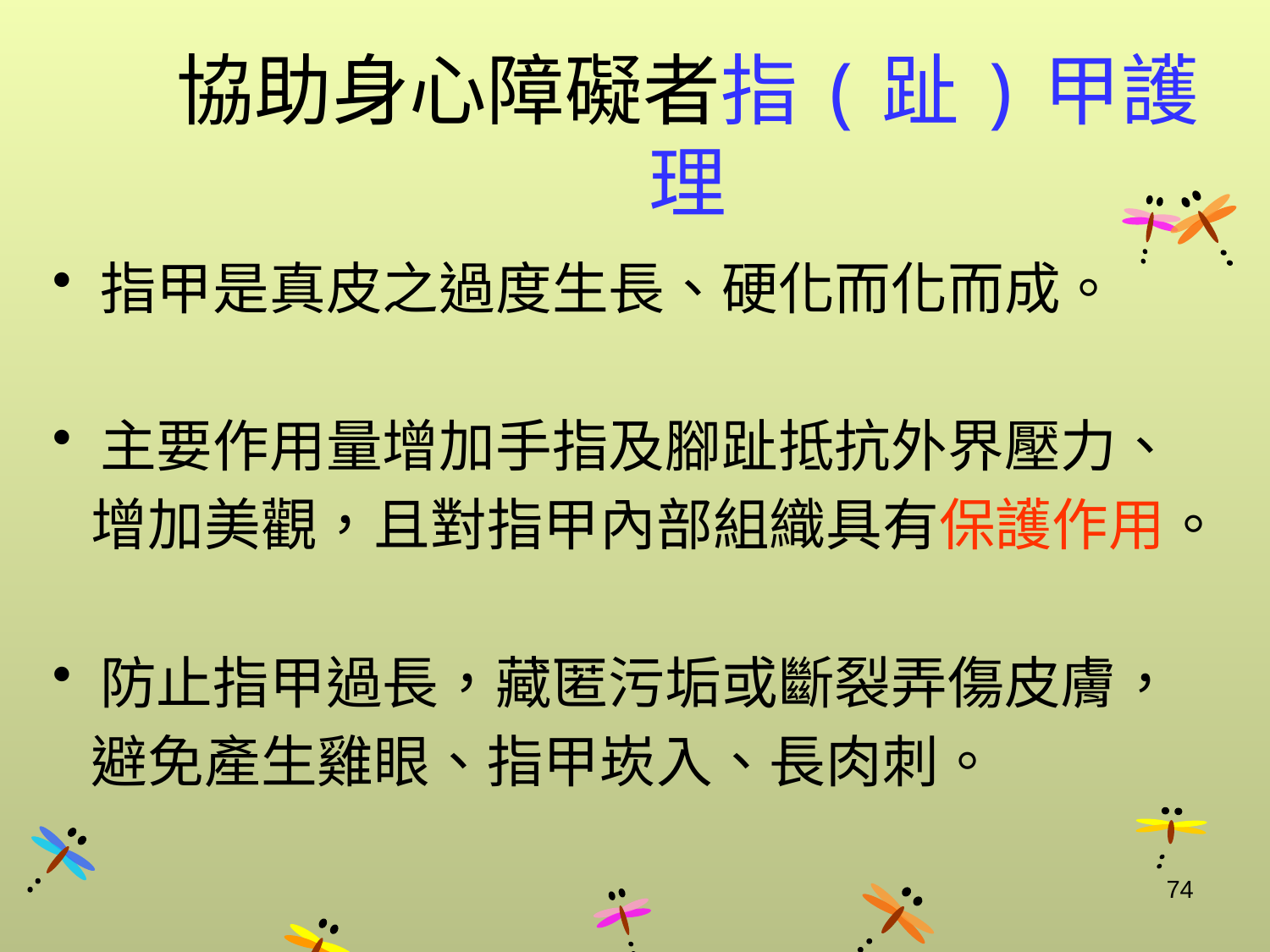

# 協助身心障礙者指(趾)甲護理
指甲是真皮之過度生長、硬化而化而成。

主要作用量增加手指及腳趾抵抗外界壓力、
  增加美觀，且對指甲內部組織具有保護作用。

防止指甲過長，藏匿污垢或斷裂弄傷皮膚，
  避免產生雞眼、指甲崁入、長肉刺。

74